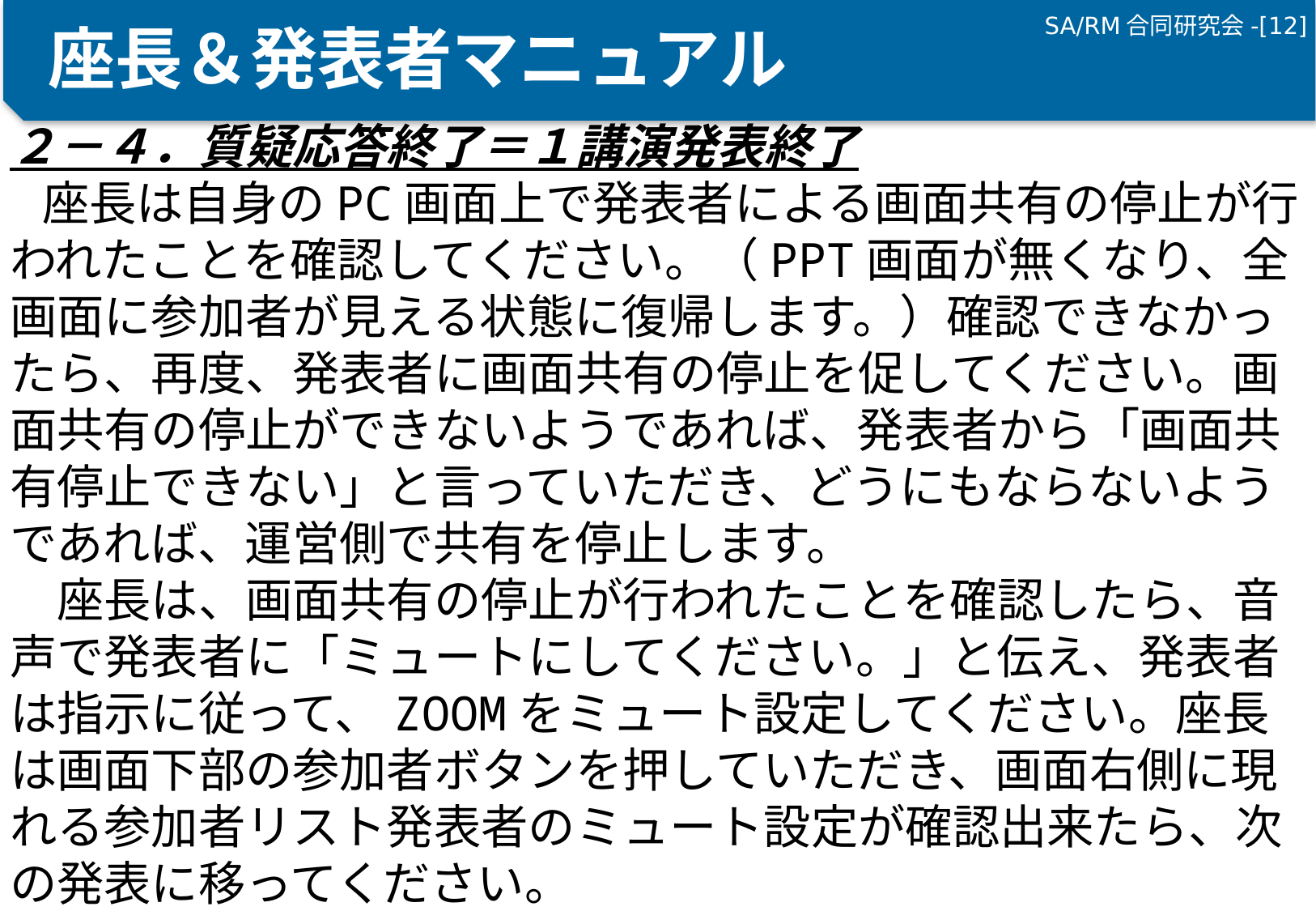

座長＆発表者マニュアル
２－４．質疑応答終了＝１講演発表終了
  座長は自身のPC画面上で発表者による画面共有の停止が行われたことを確認してください。（PPT画面が無くなり、全画面に参加者が見える状態に復帰します。）確認できなかったら、再度、発表者に画面共有の停止を促してください。画面共有の停止ができないようであれば、発表者から「画面共有停止できない」と言っていただき、どうにもならないようであれば、運営側で共有を停止します。
　座長は、画面共有の停止が行われたことを確認したら、音声で発表者に「ミュートにしてください。」と伝え、発表者は指示に従って、ZOOMをミュート設定してください。座長は画面下部の参加者ボタンを押していただき、画面右側に現れる参加者リスト発表者のミュート設定が確認出来たら、次の発表に移ってください。